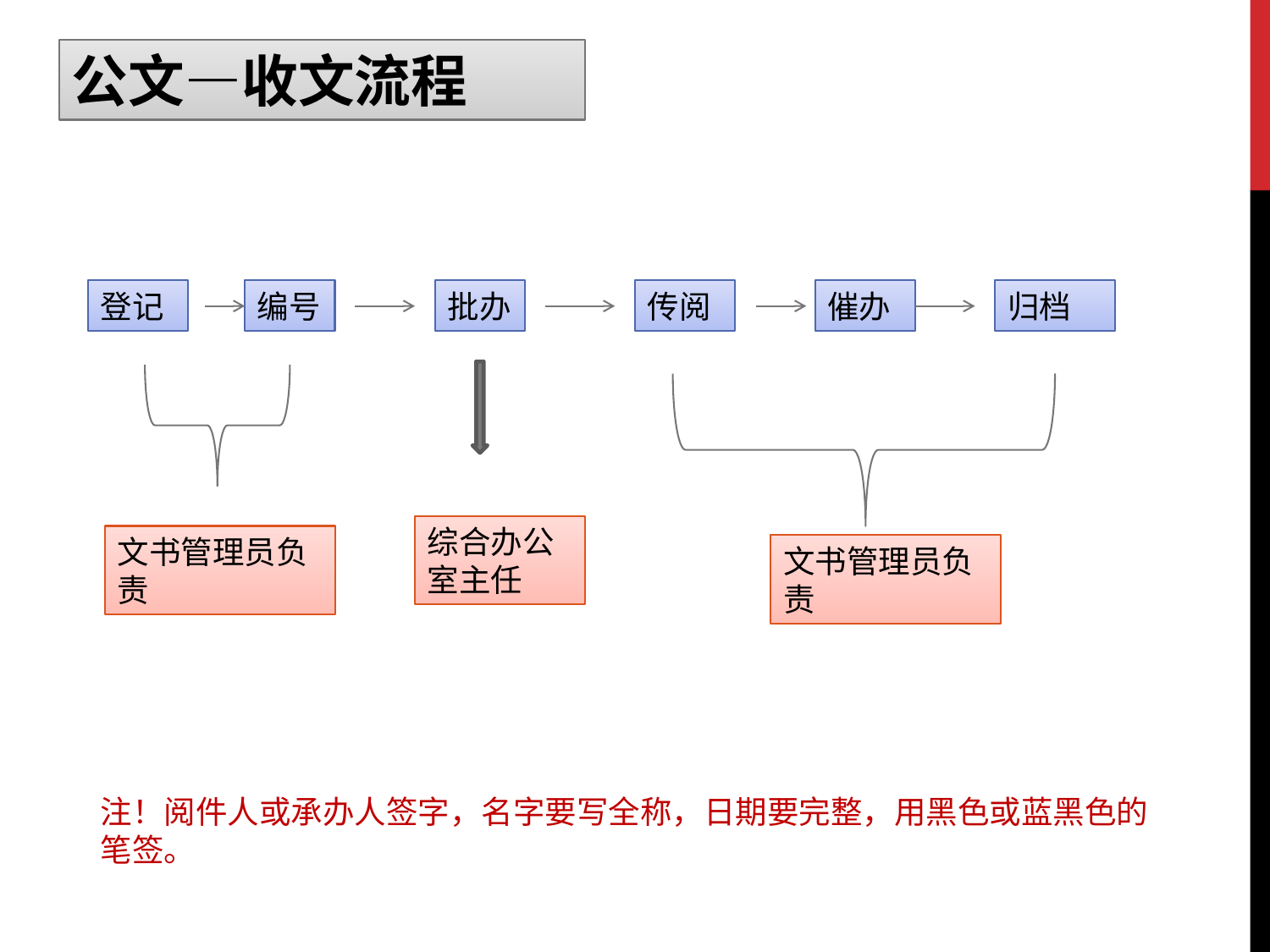

公文—收文流程

登记
编号
批办
传阅
催办
归档

综合办公室主任
文书管理员负责
文书管理员负责
注！阅件人或承办人签字，名字要写全称，日期要完整，用黑色或蓝黑色的笔签。